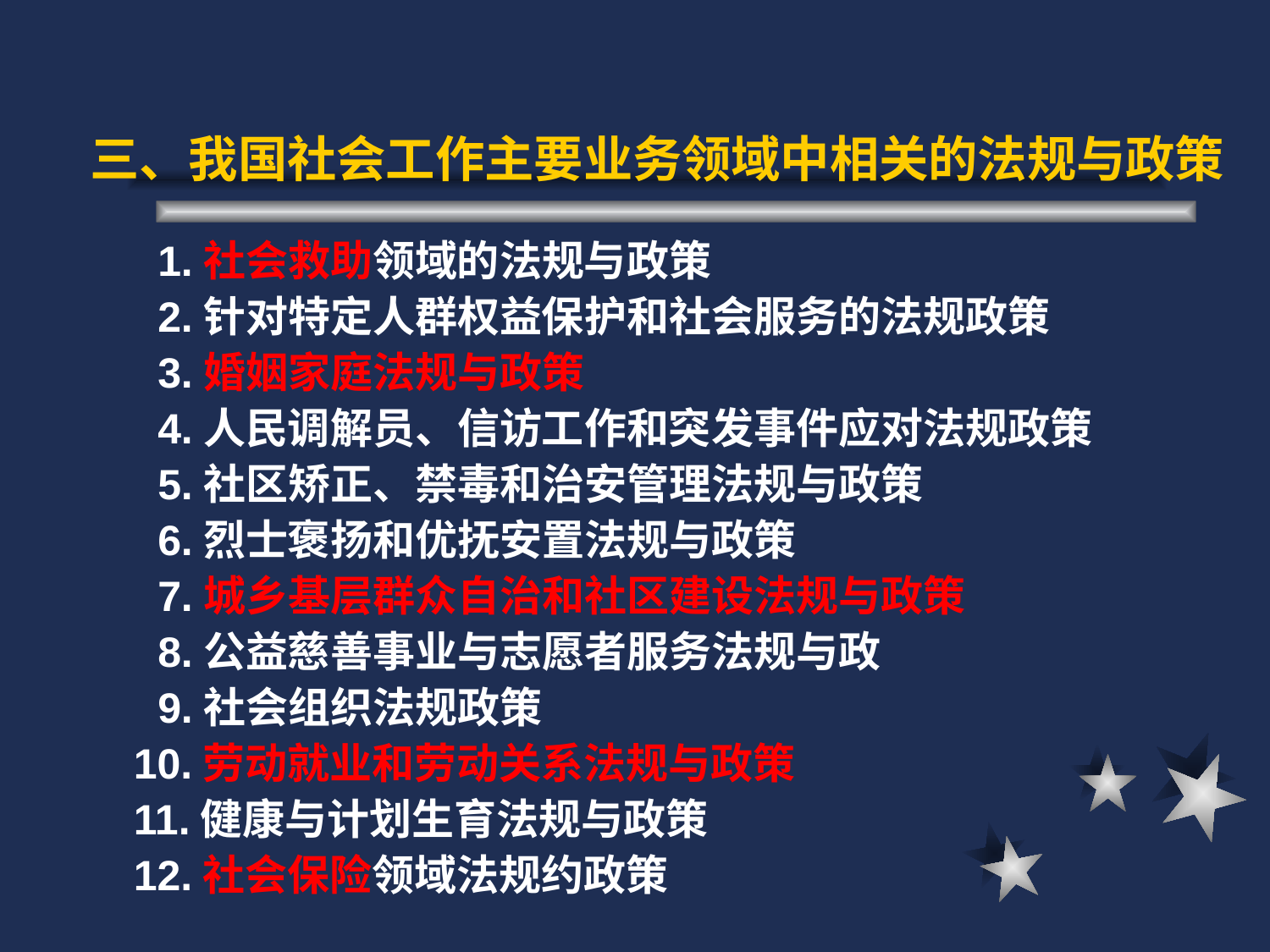

# 三、我国社会工作主要业务领域中相关的法规与政策
 1.社会救助领域的法规与政策
 2.针对特定人群权益保护和社会服务的法规政策
 3.婚姻家庭法规与政策
 4.人民调解员、信访工作和突发事件应对法规政策
 5.社区矫正、禁毒和治安管理法规与政策
 6.烈士褒扬和优抚安置法规与政策
 7.城乡基层群众自治和社区建设法规与政策
 8.公益慈善事业与志愿者服务法规与政
 9.社会组织法规政策
   10.劳动就业和劳动关系法规与政策
   11.健康与计划生育法规与政策
   12.社会保险领域法规约政策

37